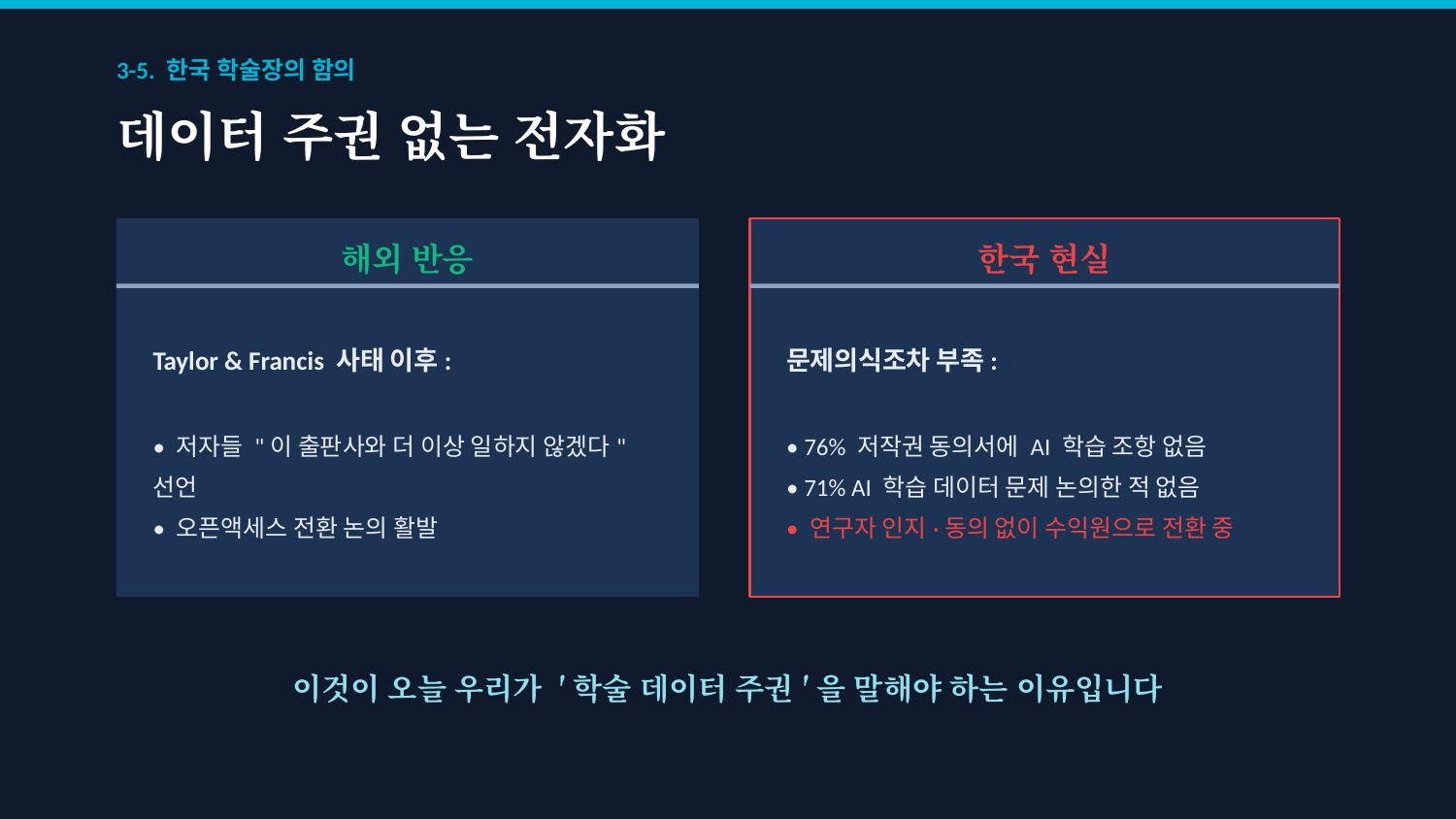

3-5. 한국 학술장의 함의
데이터 주권 없는 전자화

해외 반응
한국 현실

Taylor & Francis 사태 이후:

• 저자들 "이 출판사와 더 이상 일하지 않겠다" 선언
• 오픈액세스 전환 논의 활발
문제의식조차 부족:

• 76% 저작권 동의서에 AI 학습 조항 없음
• 71% AI 학습 데이터 문제 논의한 적 없음
• 연구자 인지·동의 없이 수익원으로 전환 중
이것이 오늘 우리가 '학술 데이터 주권'을 말해야 하는 이유입니다